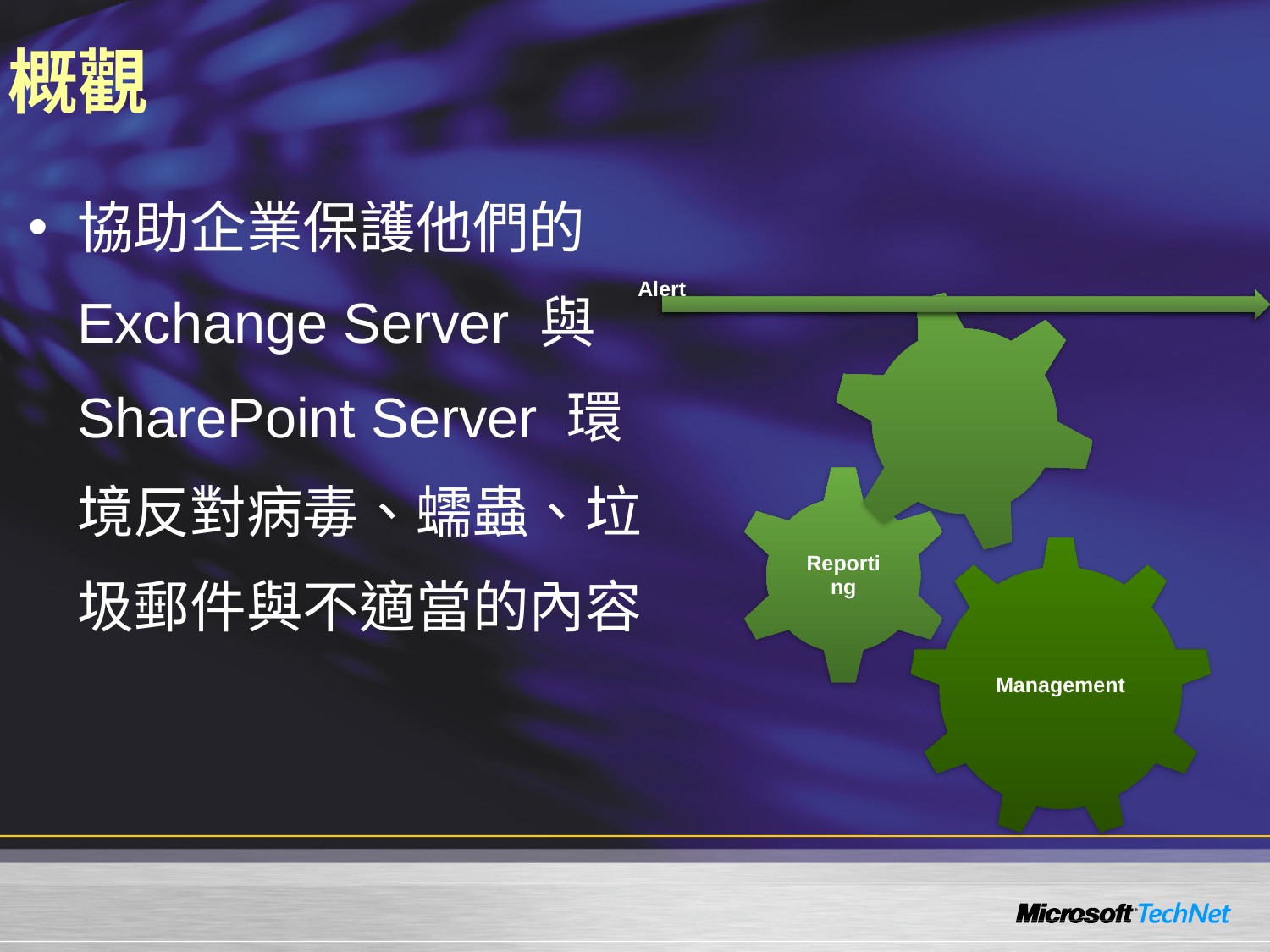

# 概觀
協助企業保護他們的 Exchange Server 與 SharePoint Server 環境反對病毒、蠕蟲、垃圾郵件與不適當的內容
Management
Reporting
Alert